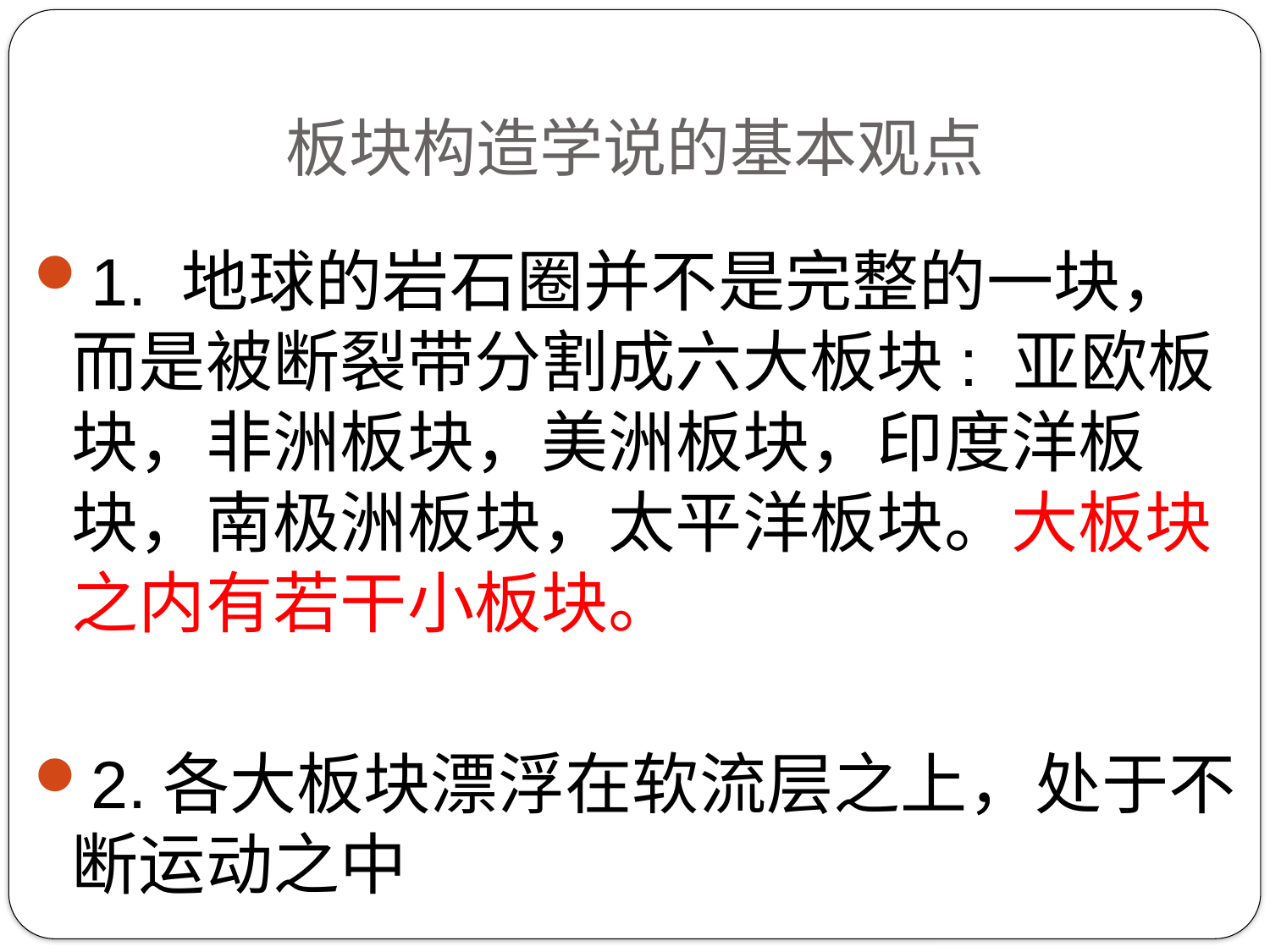

板块构造学说的基本观点
1. 地球的岩石圈并不是完整的一块，而是被断裂带分割成六大板块: 亚欧板块，非洲板块，美洲板块，印度洋板块，南极洲板块，太平洋板块。大板块之内有若干小板块。

2.各大板块漂浮在软流层之上，处于不断运动之中